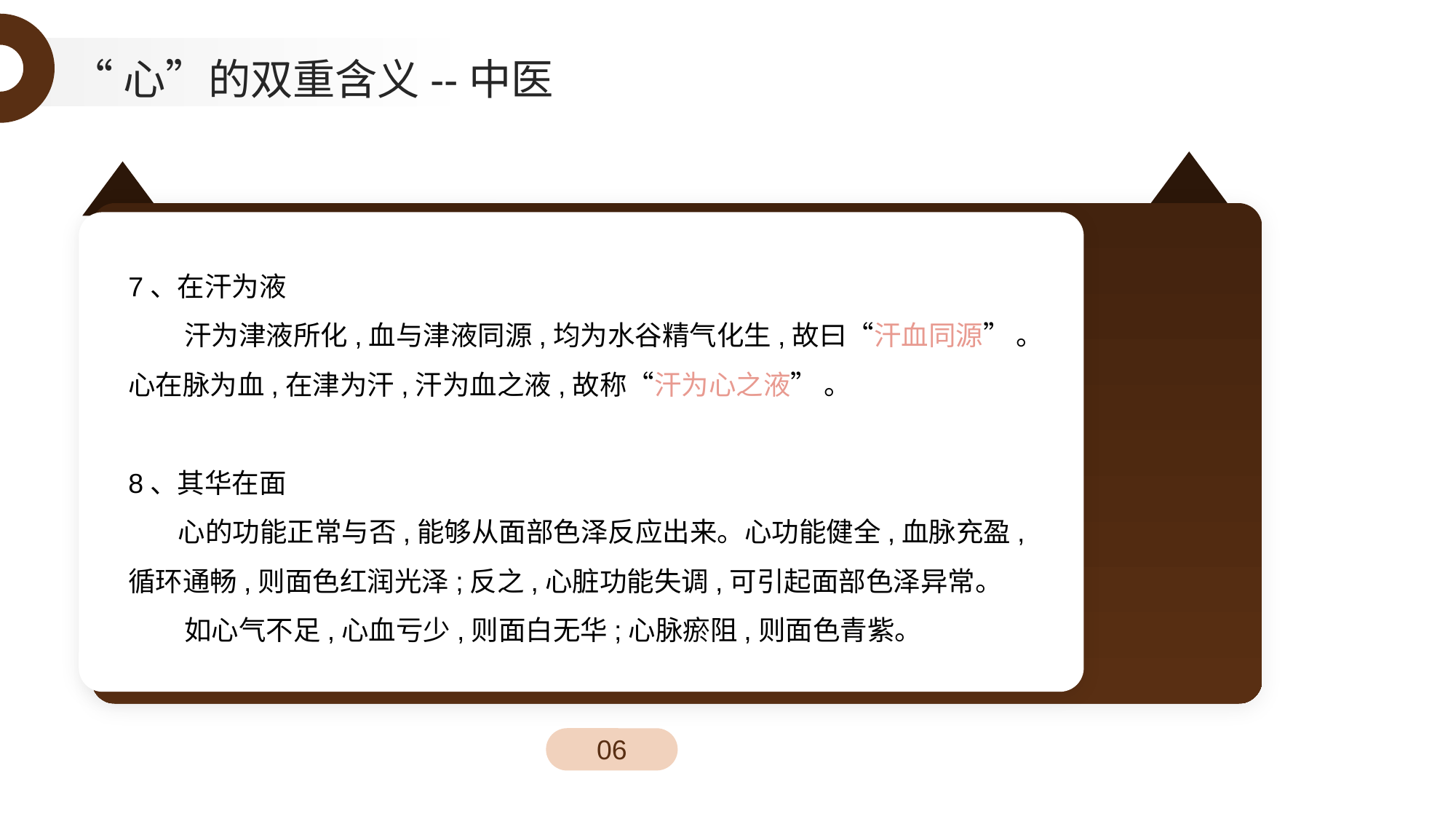

“心”的双重含义--中医
心脏器官功能（中医视角）

7、在汗为液
        汗为津液所化,血与津液同源,均为水谷精气化生,故曰“汗血同源” 。心在脉为血,在津为汗,汗为血之液,故称“汗为心之液” 。

8、其华在面
       心的功能正常与否,能够从面部色泽反应出来。心功能健全,血脉充盈,循环通畅,则面色红润光泽;反之,心脏功能失调,可引起面部色泽异常。
        如心气不足,心血亏少,则面白无华;心脉瘀阻,则面色青紫。
06